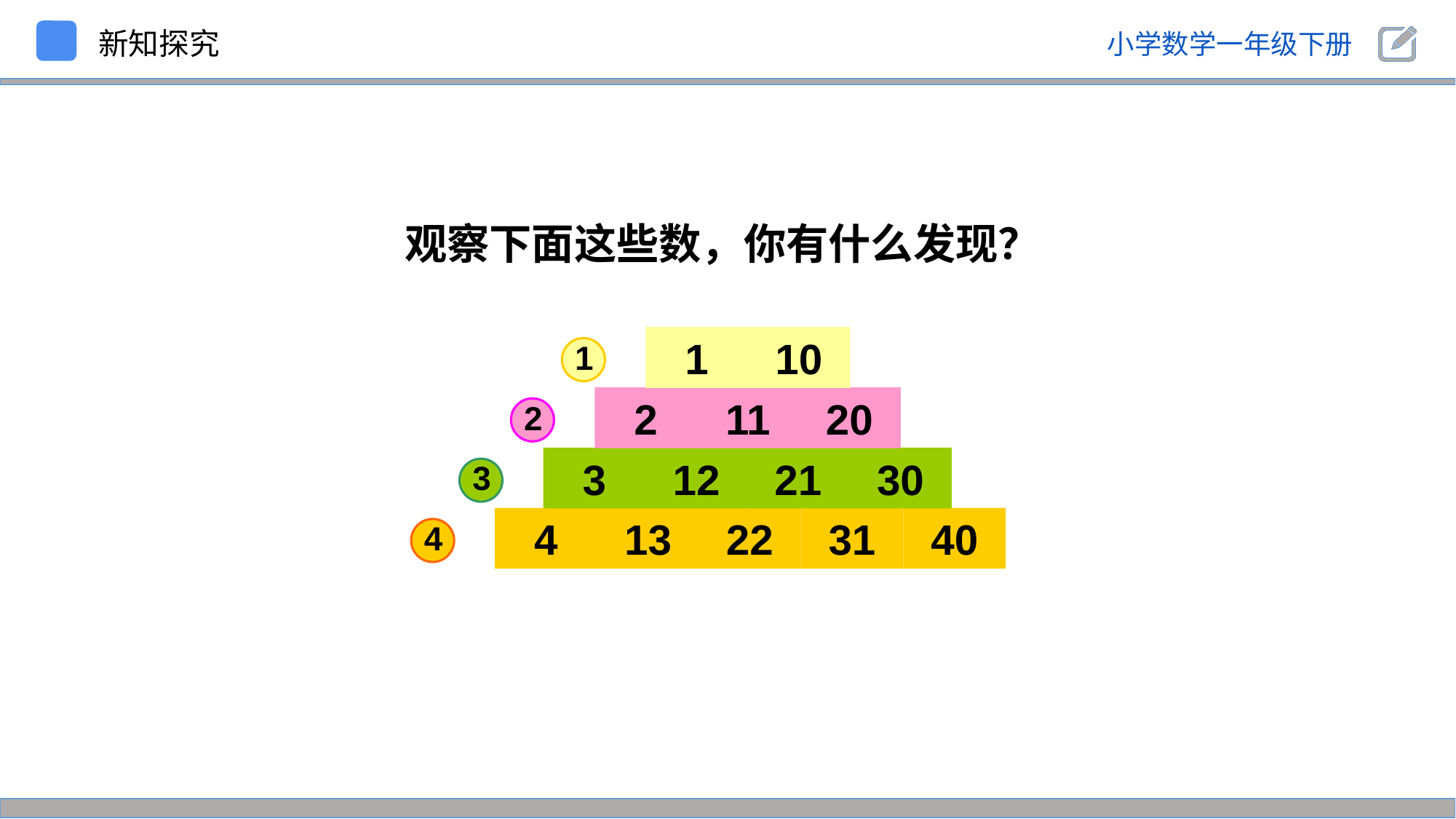

新知探究
观察下面这些数，你有什么发现？
1
10
1

2
11
20
2

3
12
21
30
3

4
13
22
31
40
4